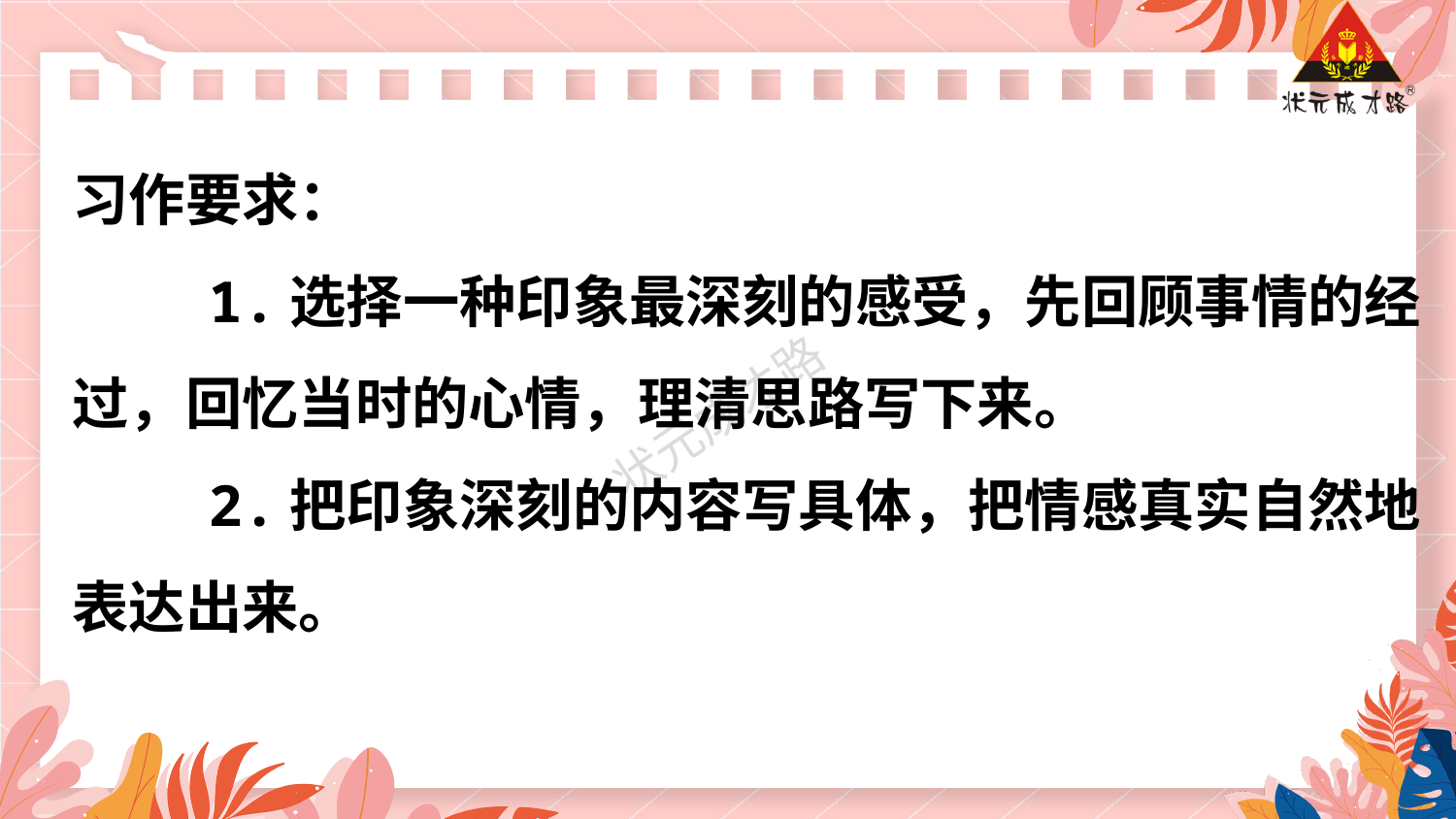

习作要求：
    1.选择一种印象最深刻的感受，先回顾事情的经过，回忆当时的心情，理清思路写下来。
    2.把印象深刻的内容写具体，把情感真实自然地表达出来。